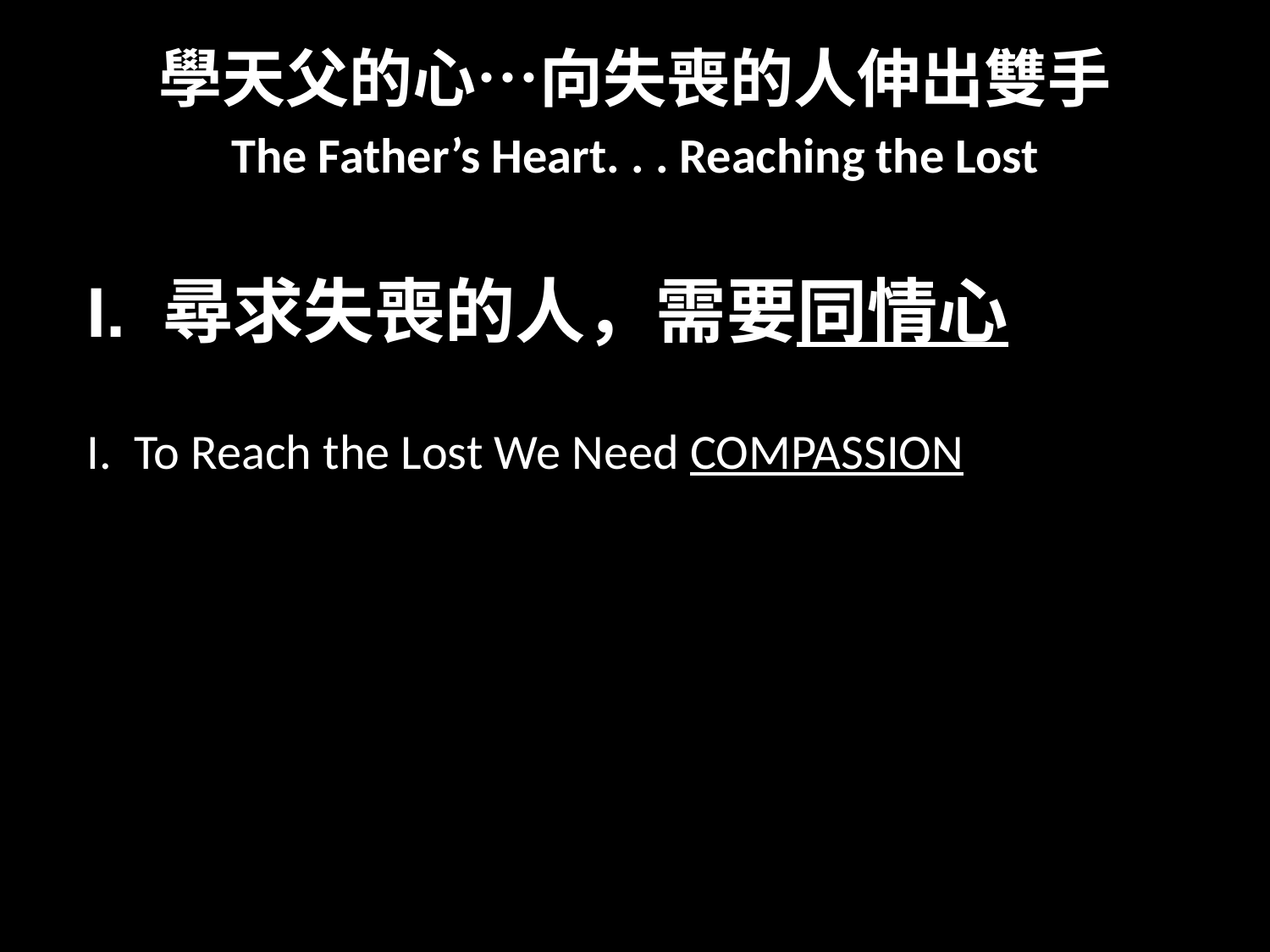

學天父的心…向失喪的人伸出雙手
The Father’s Heart. . . Reaching the Lost

I. 尋求失喪的人，需要同情心
I.  To Reach the Lost We Need COMPASSION